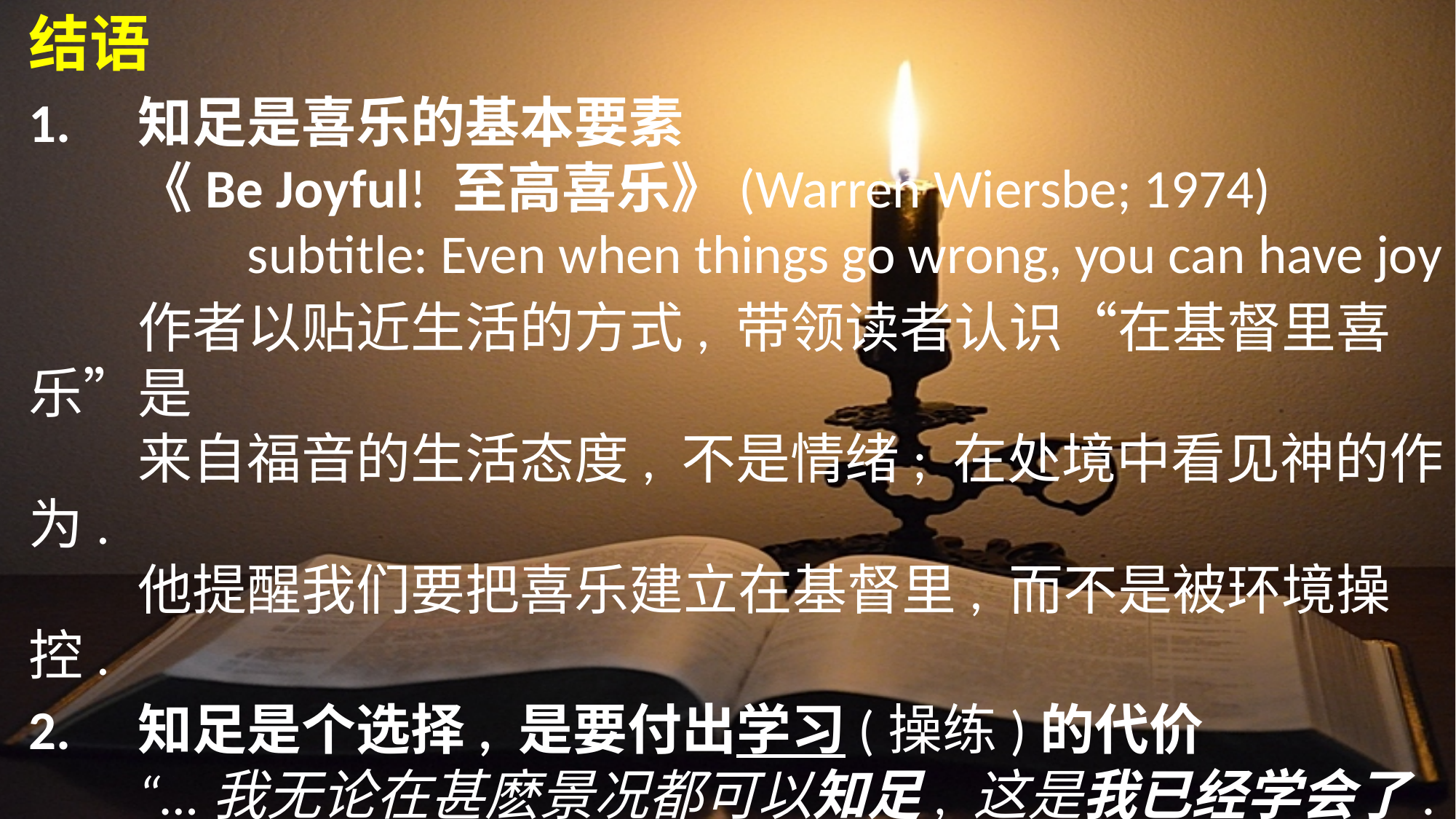

结语
1.	知足是喜乐的基本要素
	《Be Joyful! 至高喜乐》(Warren Wiersbe; 1974)
		subtitle: Even when things go wrong, you can have joy
	作者以贴近生活的方式, 带领读者认识“在基督里喜乐”是
	来自福音的生活态度, 不是情绪; 在处境中看见神的作为.
	他提醒我们要把喜乐建立在基督里, 而不是被环境操控.
2.	知足是个选择, 是要付出学习(操练)的代价
	“…我无论在甚麽景况都可以知足, 这是我已经学会了.
	我知道怎样处卑贱, 也知道怎样处丰富; 或饱足, 或飢饿;
	或有馀, 或缺乏, 随事随在, 我都得了秘诀.” (v.11-12)